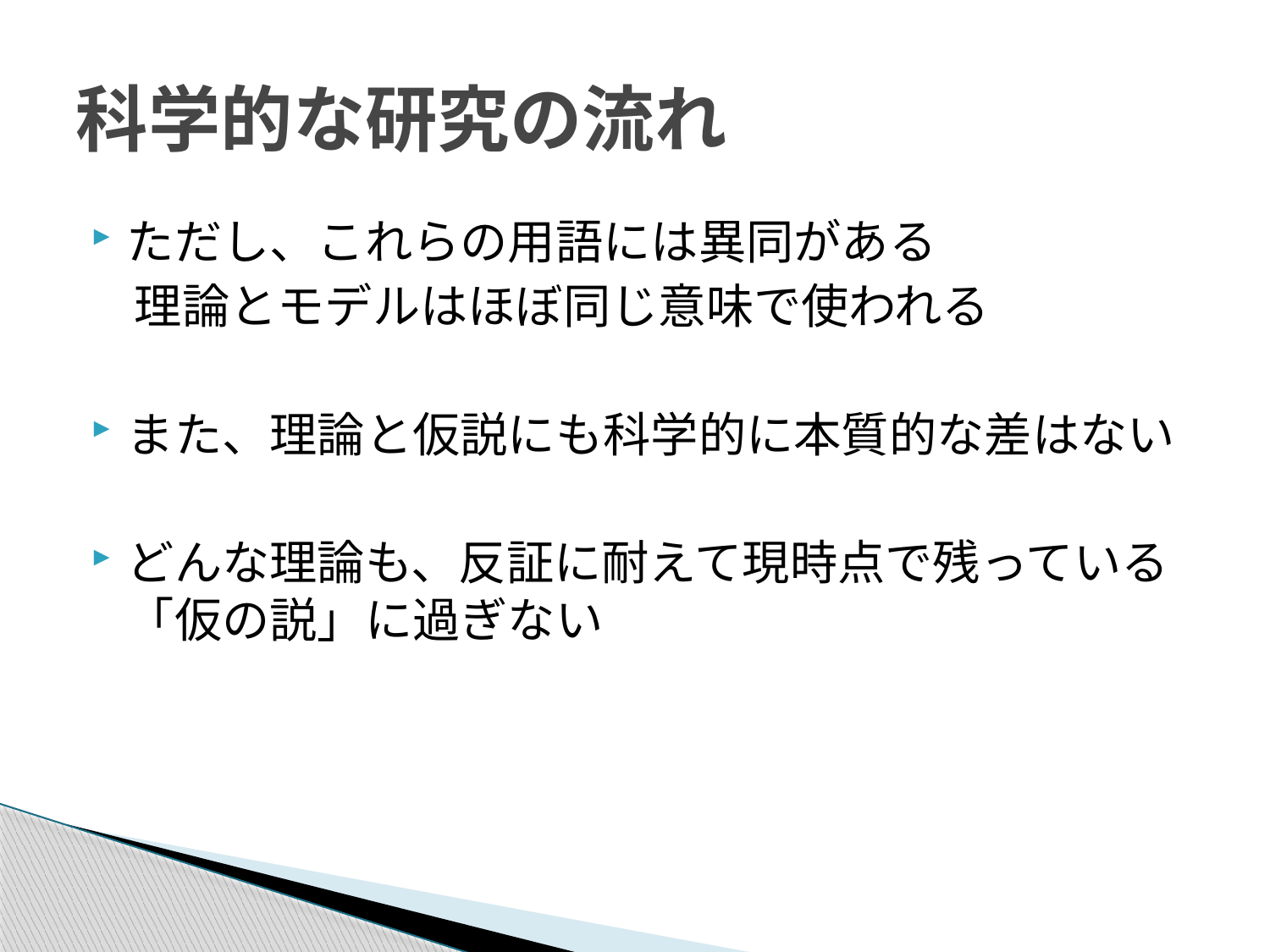

# 科学的な研究の流れ
ただし、これらの用語には異同がある
   理論とモデルはほぼ同じ意味で使われる

また、理論と仮説にも科学的に本質的な差はない

どんな理論も、反証に耐えて現時点で残っている「仮の説」に過ぎない